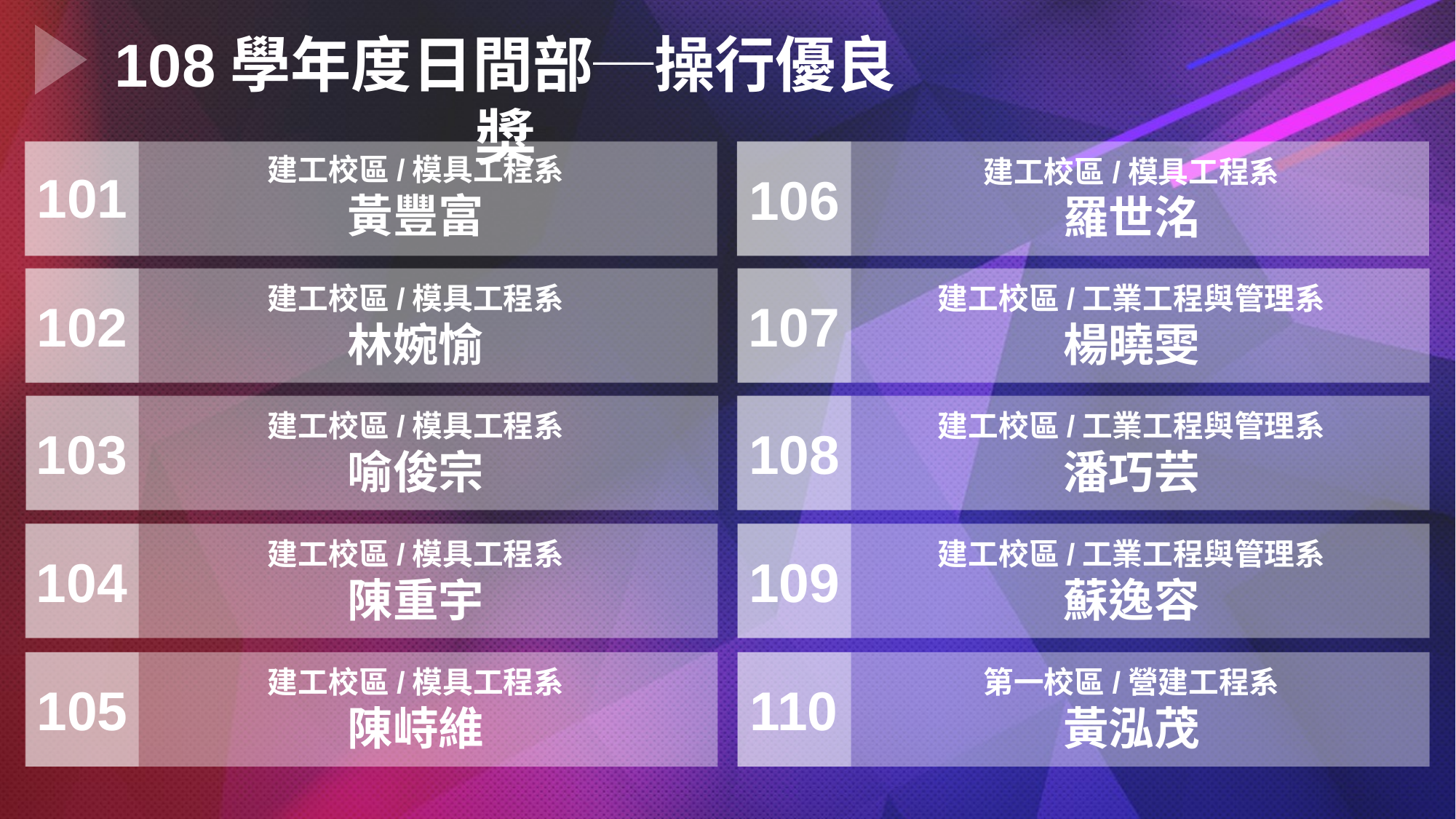

108學年度日間部─操行優良獎

建工校區/模具工程系
黃豐富
建工校區/模具工程系
羅世洺
101
106

建工校區/模具工程系
林婉愉
建工校區/工業工程與管理系
楊曉雯
107
102

建工校區/模具工程系
喻俊宗
建工校區/工業工程與管理系
潘巧芸
108
103

建工校區/模具工程系
陳重宇
建工校區/工業工程與管理系
蘇逸容
104
109

建工校區/模具工程系
陳峙維
第一校區/營建工程系
黃泓茂
110
105